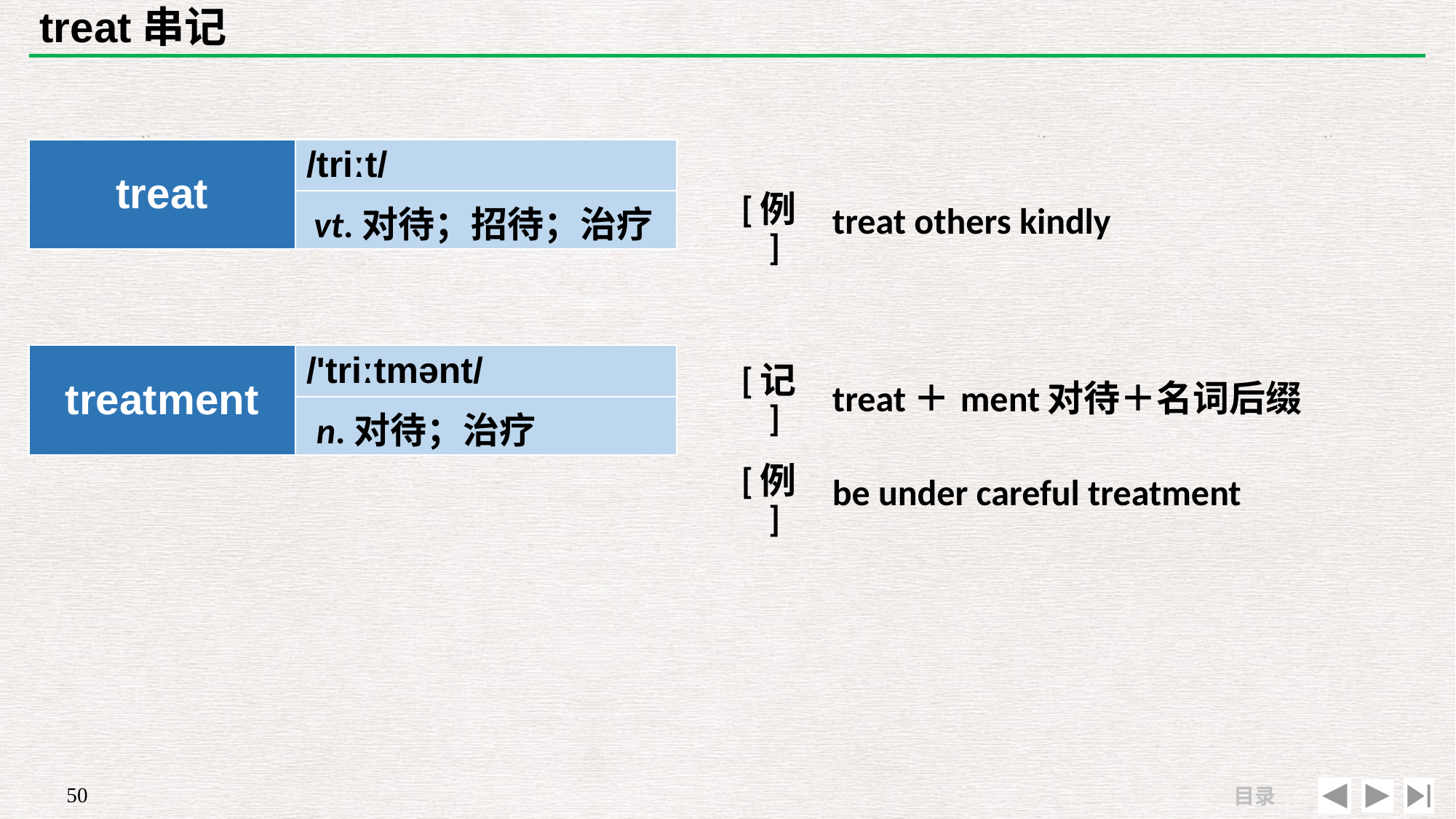

# treat串记

|  |  |
| --- | --- |
| [例] | treat others kindly |
| treat | /triːt/ |
| --- | --- |
|  |  |
vt.对待；招待；治疗
| treatment | /'triːtmənt/ |
| --- | --- |
|  |  |
| [记] | treat＋ment对待＋名词后缀 |
| --- | --- |
| [例] | be under careful treatment |
n.对待；治疗